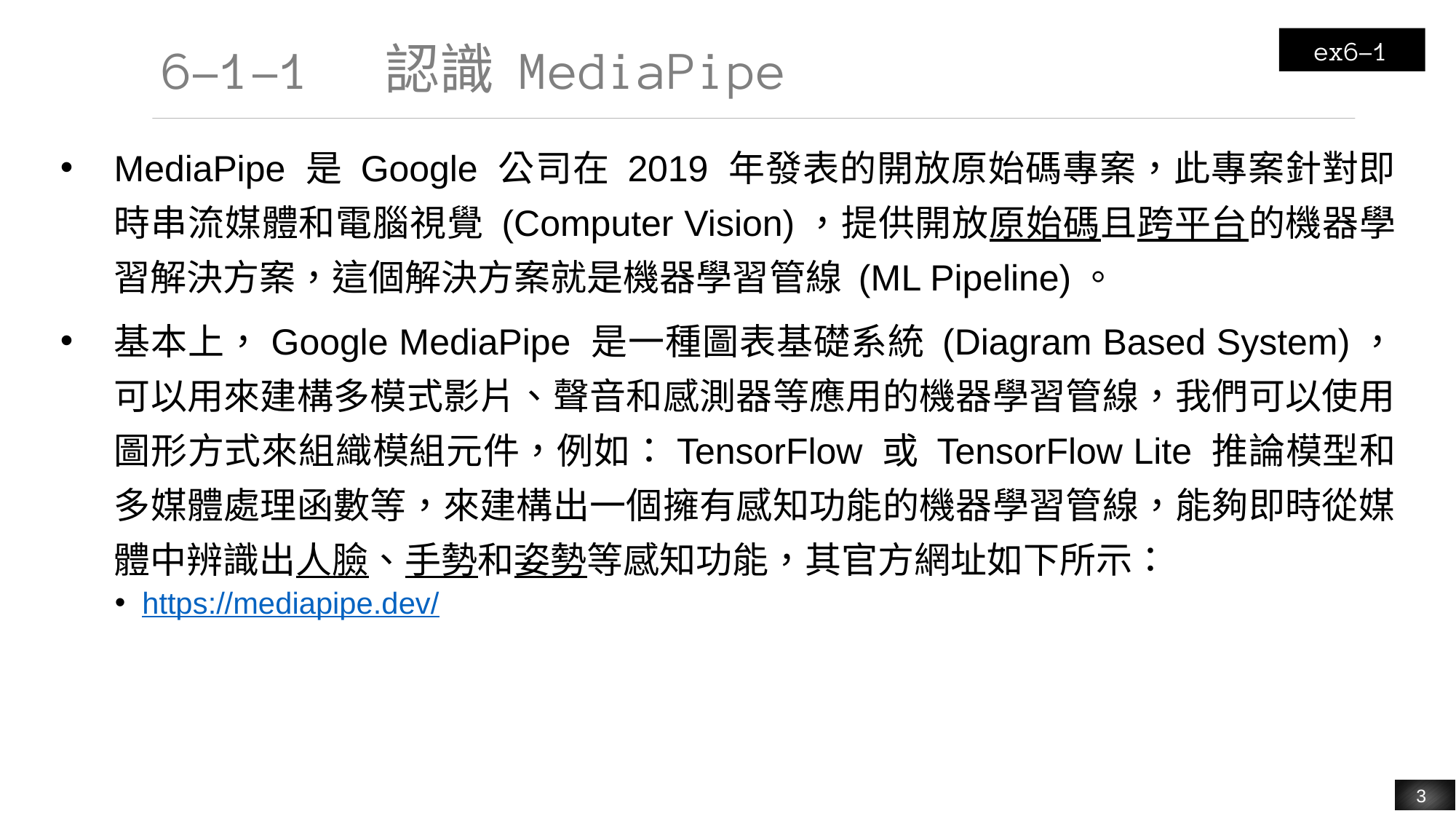

ex6-1
# 6-1-1  認識 MediaPipe
MediaPipe 是 Google 公司在 2019 年發表的開放原始碼專案，此專案針對即時串流媒體和電腦視覺 (Computer Vision)，提供開放原始碼且跨平台的機器學習解決方案，這個解決方案就是機器學習管線 (ML Pipeline)。
基本上，Google MediaPipe 是一種圖表基礎系統 (Diagram Based System)，可以用來建構多模式影片、聲音和感測器等應用的機器學習管線，我們可以使用圖形方式來組織模組元件，例如：TensorFlow 或 TensorFlow Lite 推論模型和多媒體處理函數等，來建構出一個擁有感知功能的機器學習管線，能夠即時從媒體中辨識出人臉、手勢和姿勢等感知功能，其官方網址如下所示：
https://mediapipe.dev/